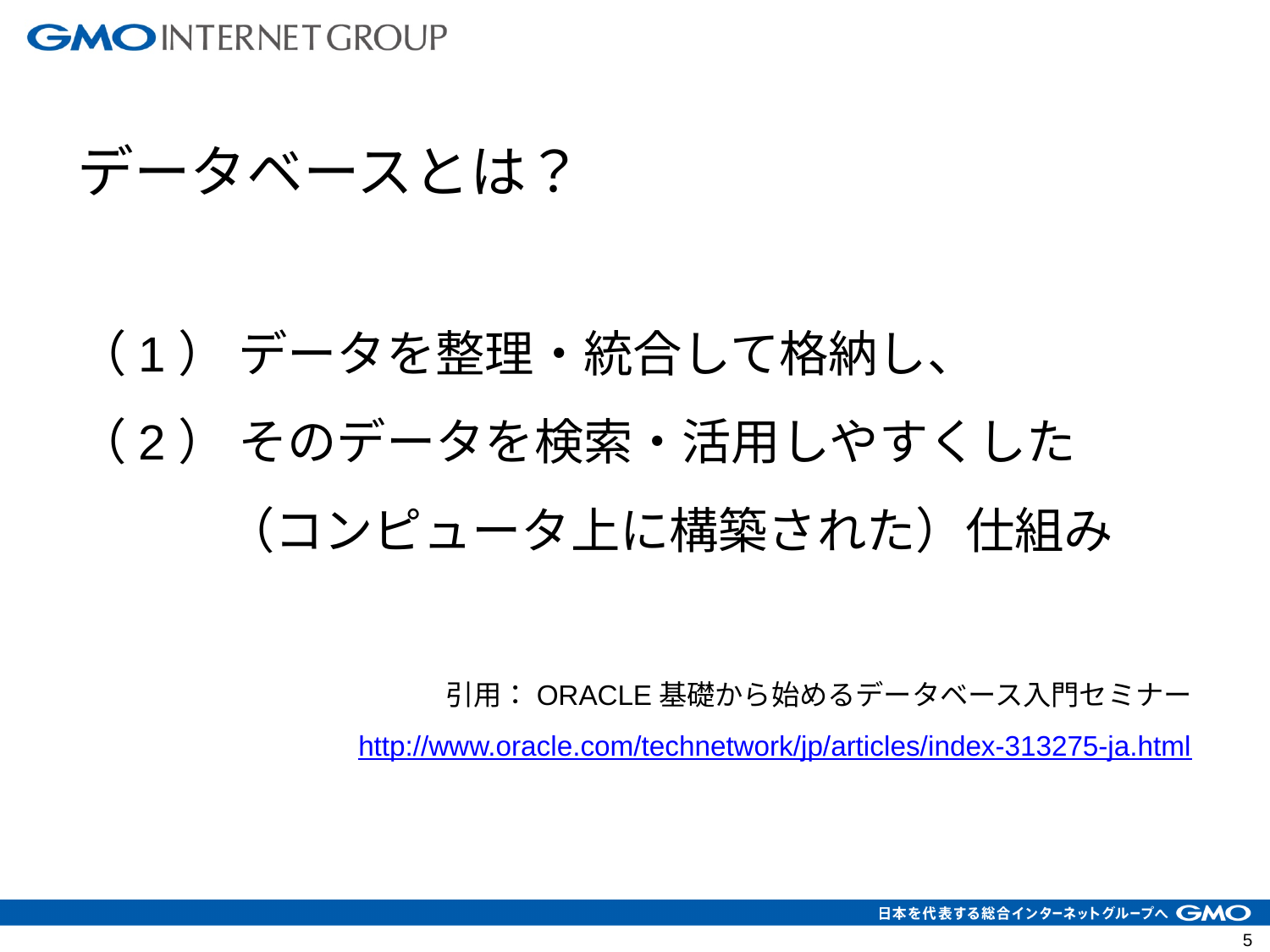

データベースとは？

（1） データを整理・統合して格納し、
（2） そのデータを検索・活用しやすくした
　　　（コンピュータ上に構築された）仕組み

引用：ORACLE基礎から始めるデータベース入門セミナー
http://www.oracle.com/technetwork/jp/articles/index-313275-ja.html